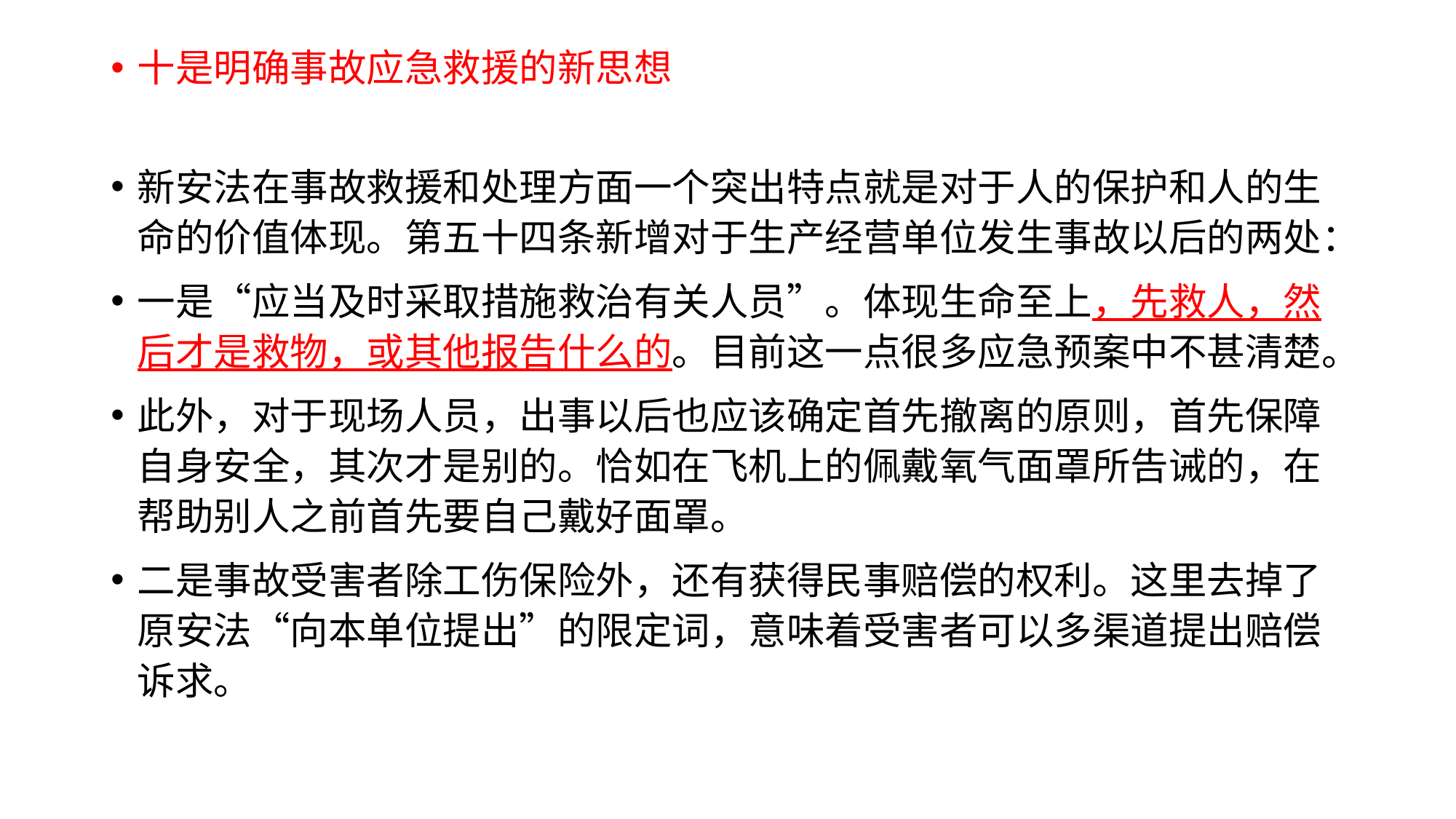

十是明确事故应急救援的新思想

新安法在事故救援和处理方面一个突出特点就是对于人的保护和人的生命的价值体现。第五十四条新增对于生产经营单位发生事故以后的两处：
一是“应当及时采取措施救治有关人员”。体现生命至上，先救人，然后才是救物，或其他报告什么的。目前这一点很多应急预案中不甚清楚。
此外，对于现场人员，出事以后也应该确定首先撤离的原则，首先保障自身安全，其次才是别的。恰如在飞机上的佩戴氧气面罩所告诫的，在帮助别人之前首先要自己戴好面罩。
二是事故受害者除工伤保险外，还有获得民事赔偿的权利。这里去掉了原安法“向本单位提出”的限定词，意味着受害者可以多渠道提出赔偿诉求。
#
131